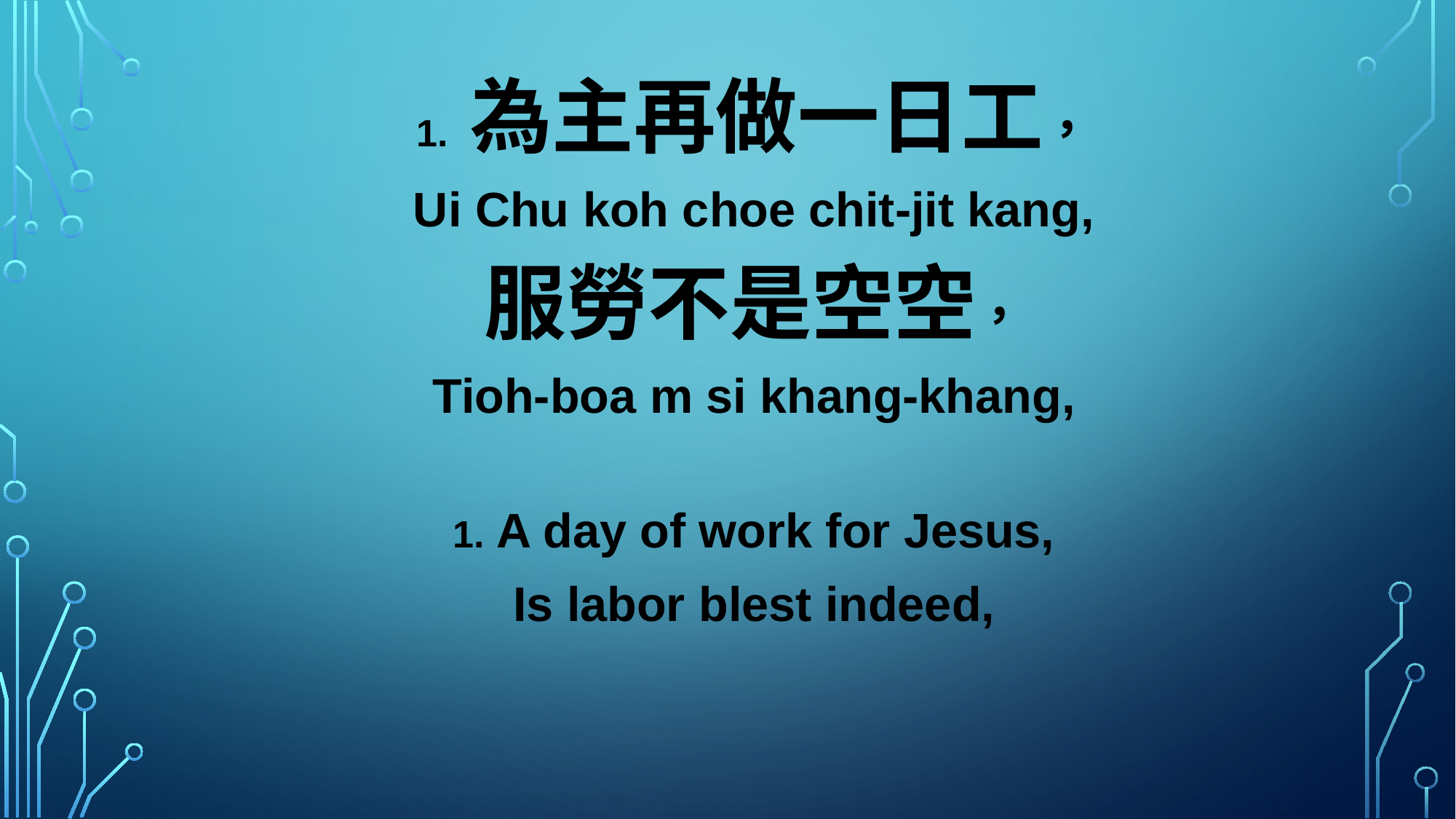

1. 為主再做一日工，
Ui Chu koh choe chit-jit kang,
服勞不是空空，
Tioh-boa m si khang-khang,

1. A day of work for Jesus,
Is labor blest indeed,